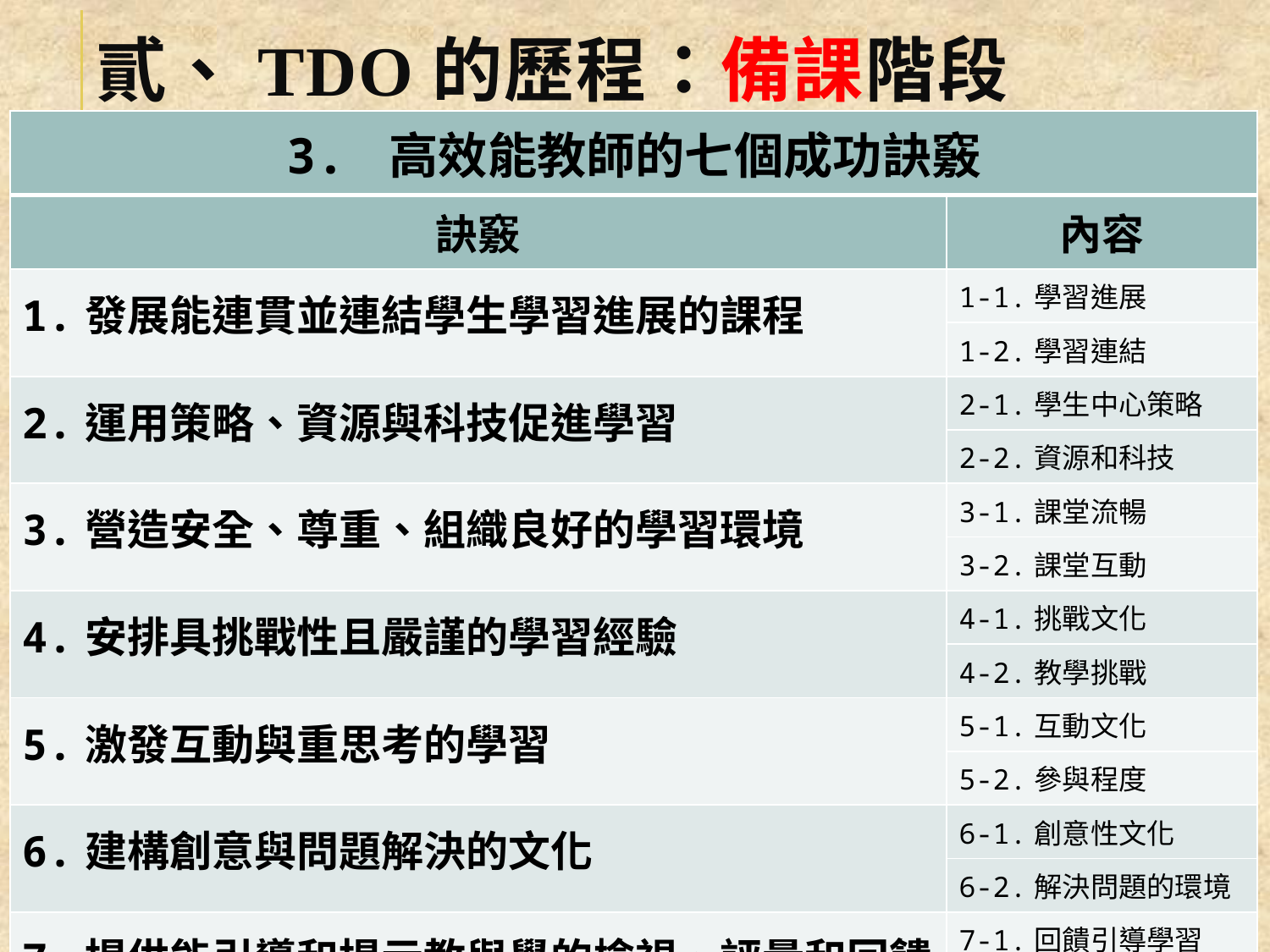

# 貳、TDO的歷程：備課階段
| 3. 高效能教師的七個成功訣竅 |  |
| --- | --- |
| 訣竅 | 內容 |
| 1.發展能連貫並連結學生學習進展的課程 | 1-1.學習進展 |
|  | 1-2.學習連結 |
| 2.運用策略、資源與科技促進學習 | 2-1.學生中心策略 |
|  | 2-2.資源和科技 |
| 3.營造安全、尊重、組織良好的學習環境 | 3-1.課堂流暢 |
|  | 3-2.課堂互動 |
| 4.安排具挑戰性且嚴謹的學習經驗 | 4-1.挑戰文化 |
|  | 4-2.教學挑戰 |
| 5.激發互動與重思考的學習 | 5-1.互動文化 |
|  | 5-2.參與程度 |
| 6.建構創意與問題解決的文化 | 6-1.創意性文化 |
|  | 6-2.解決問題的環境 |
| 7.提供能引導和提示教與學的檢視、評量和回饋 | 7-1.回饋引導學習 |
|  | 7-2.形成性評量 |

11